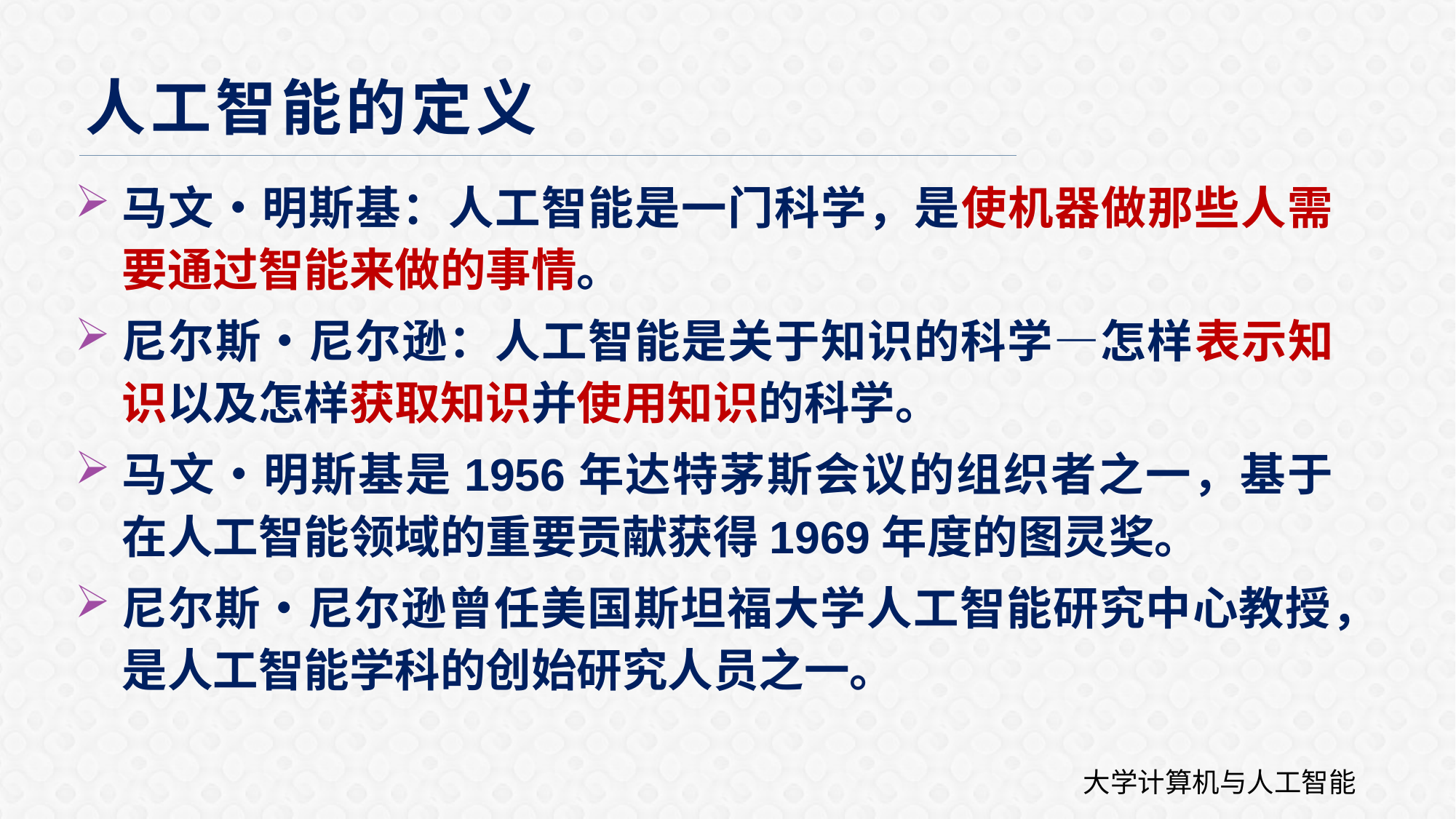

人工智能的定义
马文•明斯基：人工智能是一门科学，是使机器做那些人需要通过智能来做的事情。
尼尔斯•尼尔逊：人工智能是关于知识的科学―怎样表示知识以及怎样获取知识并使用知识的科学。
马文•明斯基是1956年达特茅斯会议的组织者之一，基于在人工智能领域的重要贡献获得1969年度的图灵奖。
尼尔斯•尼尔逊曾任美国斯坦福大学人工智能研究中心教授，是人工智能学科的创始研究人员之一。